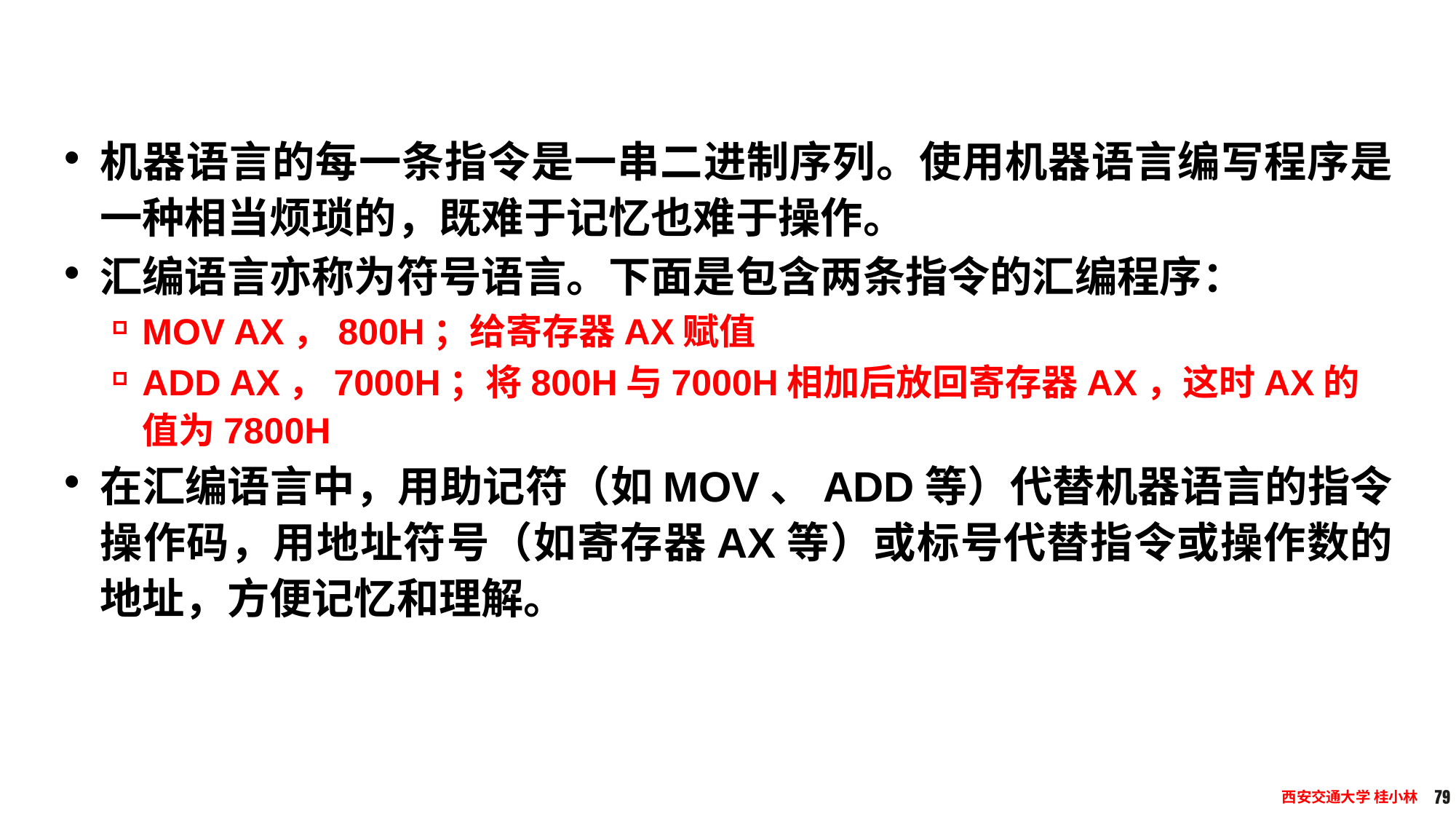

#
机器语言的每一条指令是一串二进制序列。使用机器语言编写程序是一种相当烦琐的，既难于记忆也难于操作。
汇编语言亦称为符号语言。下面是包含两条指令的汇编程序：
MOV AX，800H；给寄存器AX赋值
ADD AX，7000H；将800H与7000H相加后放回寄存器AX，这时AX的值为7800H
在汇编语言中，用助记符（如MOV、ADD等）代替机器语言的指令操作码，用地址符号（如寄存器AX等）或标号代替指令或操作数的地址，方便记忆和理解。